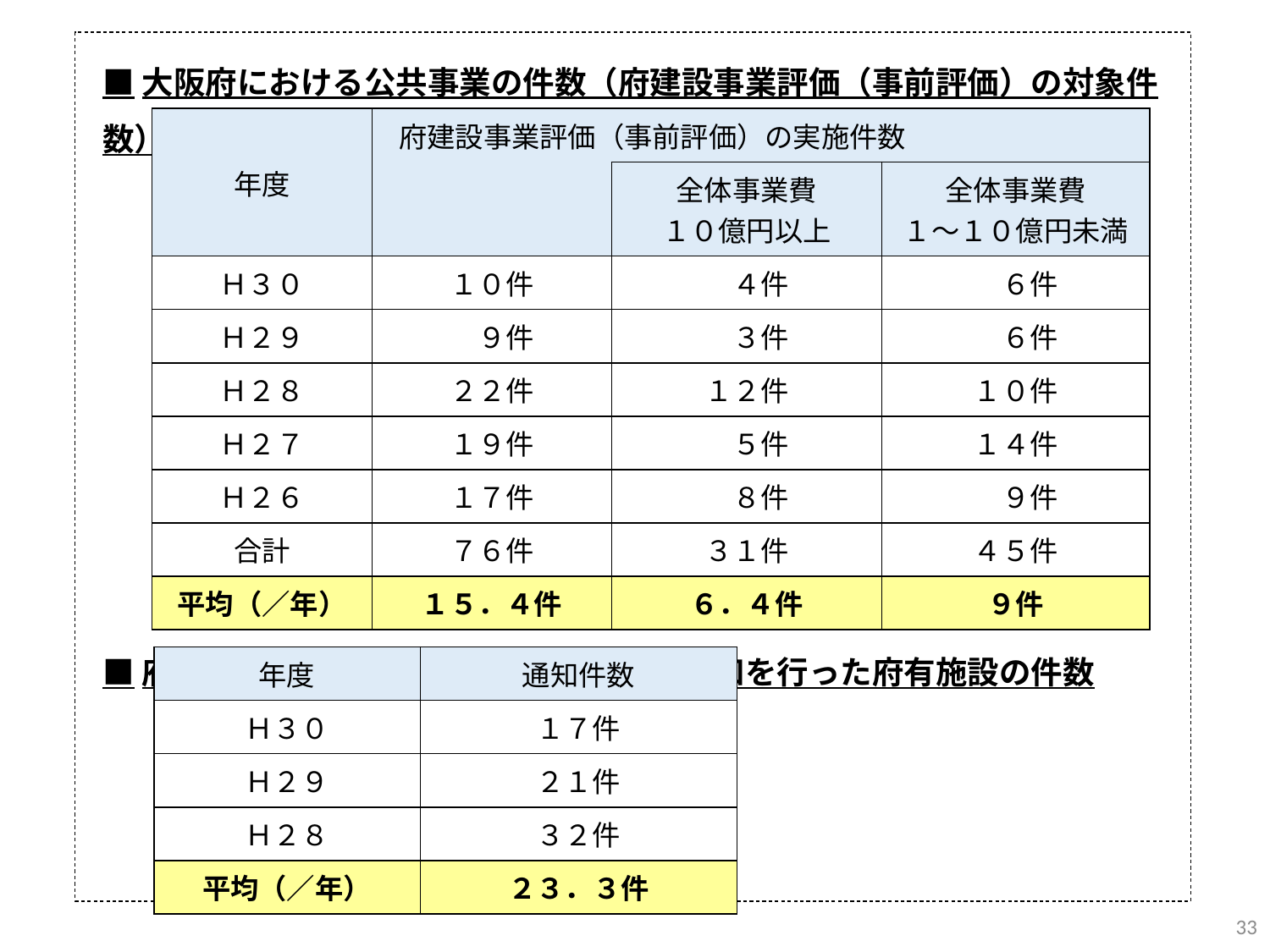

■大阪府における公共事業の件数（府建設事業評価（事前評価）の対象件数）

■府内の景観行政団体へ景観法に基づく通知を行った府有施設の件数

| 年度 | 府建設事業評価（事前評価）の実施件数 |  |  |
| --- | --- | --- | --- |
|  |  | 全体事業費 １０億円以上 | 全体事業費 １～１０億円未満 |
| Ｈ３０ | １０件 | ４件 | ６件 |
| Ｈ２９ | ９件 | ３件 | ６件 |
| Ｈ２８ | ２２件 | １２件 | １０件 |
| Ｈ２７ | １９件 | ５件 | １４件 |
| Ｈ２６ | １７件 | ８件 | ９件 |
| 合計 | ７６件 | ３１件 | ４５件 |
| 平均（／年） | １５．４件 | ６．４件 | ９件 |
| 年度 | 通知件数 |
| --- | --- |
| Ｈ３０ | １７件 |
| Ｈ２９ | ２１件 |
| Ｈ２８ | ３２件 |
| 平均（／年） | ２３．３件 |
33